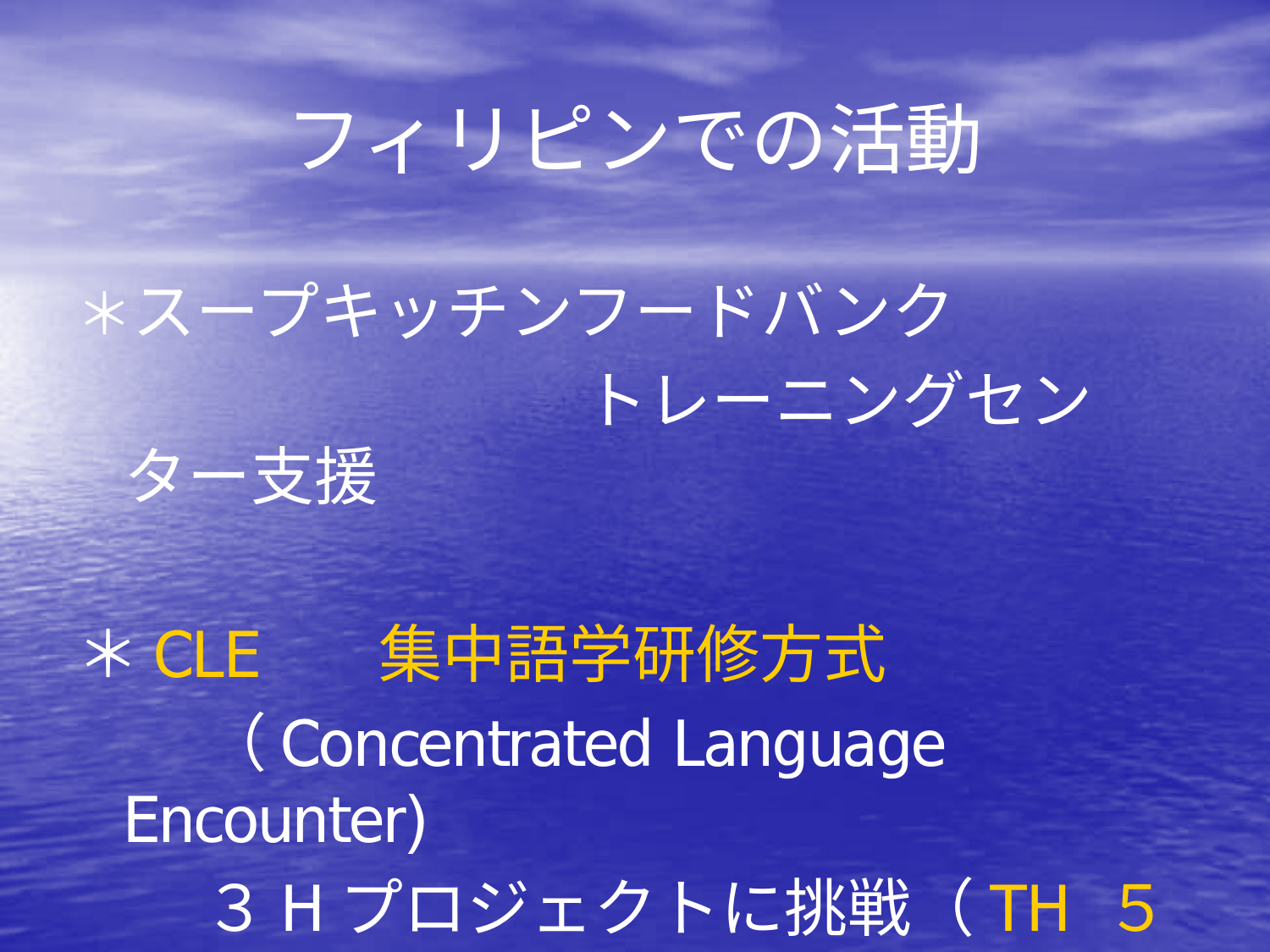

# フィリピンでの活動
＊スープキッチンフードバンク
　　　　　　　　トレーニングセンター支援

＊CLE  　集中語学研修方式
　　（Concentrated Language Encounter)
　　３Hプロジェクトに挑戦（TH ５９１２１）